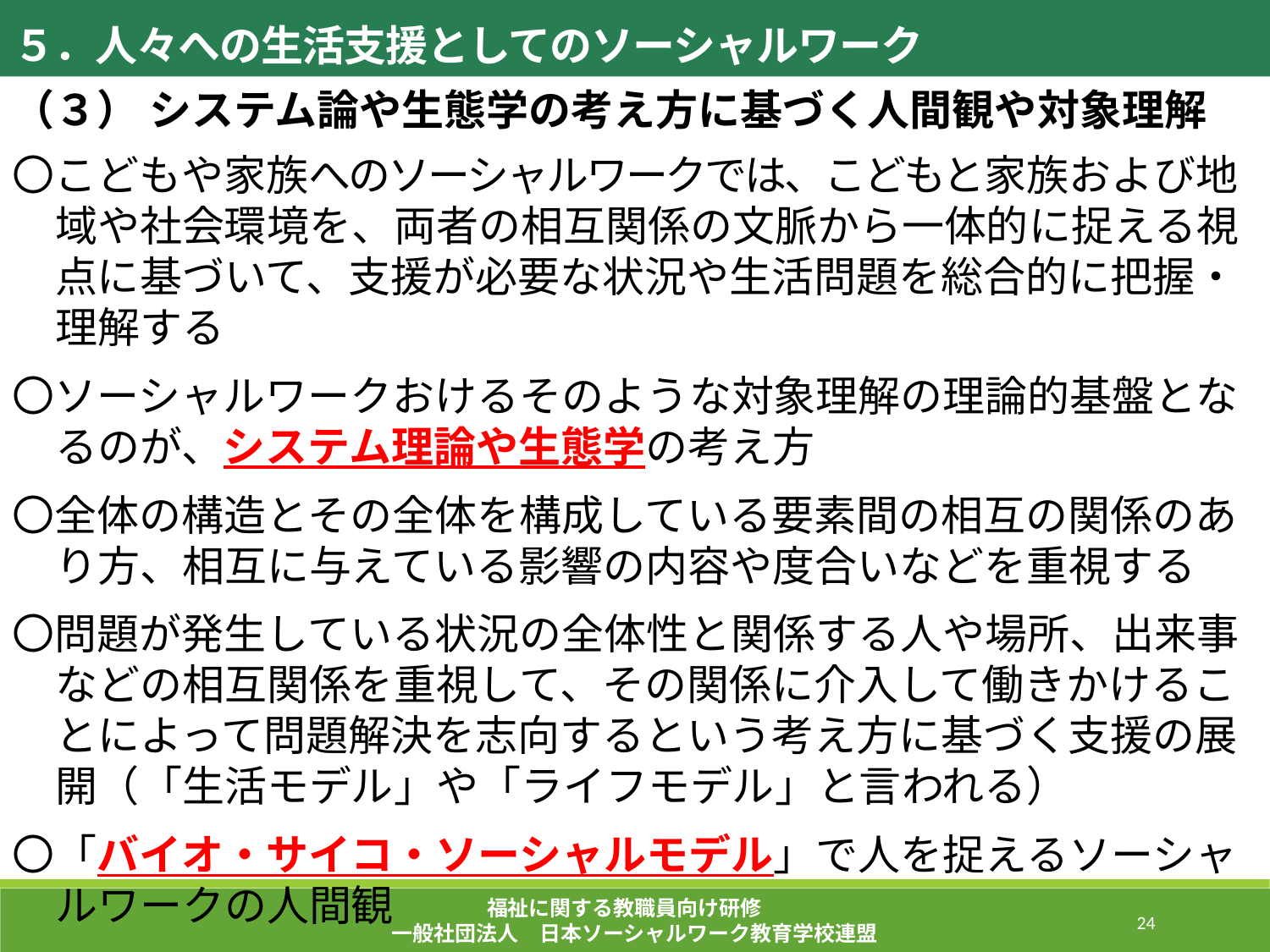

５．人々への生活支援としてのソーシャルワーク
（３） システム論や生態学の考え方に基づく人間観や対象理解
〇こどもや家族へのソーシャルワークでは、こどもと家族および地域や社会環境を、両者の相互関係の文脈から一体的に捉える視点に基づいて、支援が必要な状況や生活問題を総合的に把握・理解する
〇ソーシャルワークおけるそのような対象理解の理論的基盤となるのが、システム理論や生態学の考え方
〇全体の構造とその全体を構成している要素間の相互の関係のあり方、相互に与えている影響の内容や度合いなどを重視する
〇問題が発生している状況の全体性と関係する人や場所、出来事などの相互関係を重視して、その関係に介入して働きかけることによって問題解決を志向するという考え方に基づく支援の展開（「生活モデル」や「ライフモデル」と言われる）
〇「バイオ・サイコ・ソーシャルモデル」で人を捉えるソーシャルワークの人間観
福祉に関する教職員向け研修
一般社団法人　日本ソーシャルワーク教育学校連盟
24